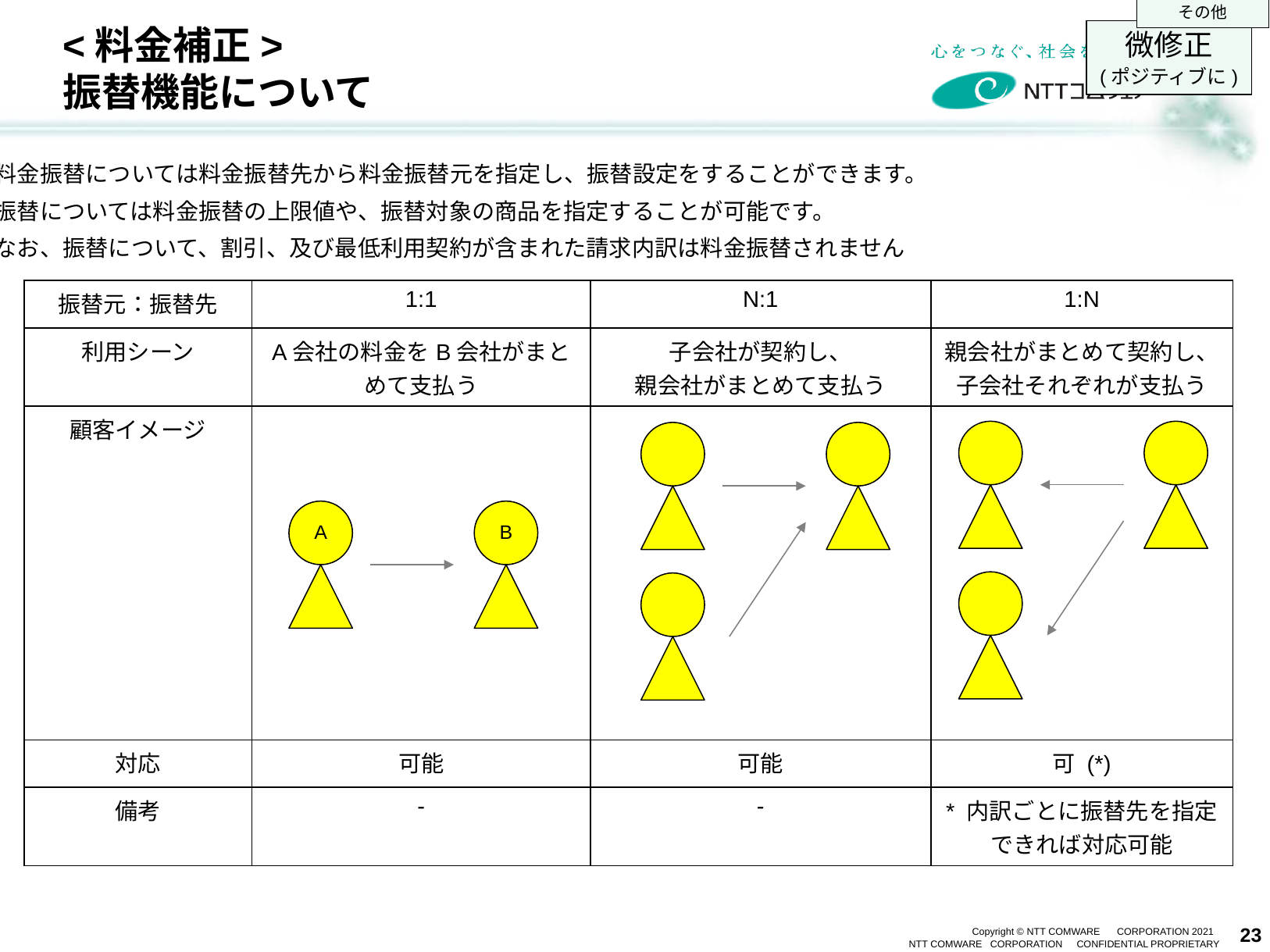

その他
# <料金補正> 振替機能について
微修正
(ポジティブに)
料金振替については料金振替先から料金振替元を指定し、振替設定をすることができます。
振替については料金振替の上限値や、振替対象の商品を指定することが可能です。
なお、振替について、割引、及び最低利用契約が含まれた請求内訳は料金振替されません
| 振替元：振替先 | 1:1 | N:1 | 1:N |
| --- | --- | --- | --- |
| 利用シーン | A会社の料金をB会社がまとめて支払う | 子会社が契約し、 親会社がまとめて支払う | 親会社がまとめて契約し、 子会社それぞれが支払う |
| 顧客イメージ |  |  |  |
| 対応 | 可能 | 可能 | 可 (\*) |
| 備考 | - | - | \* 内訳ごとに振替先を指定できれば対応可能 |

A
B